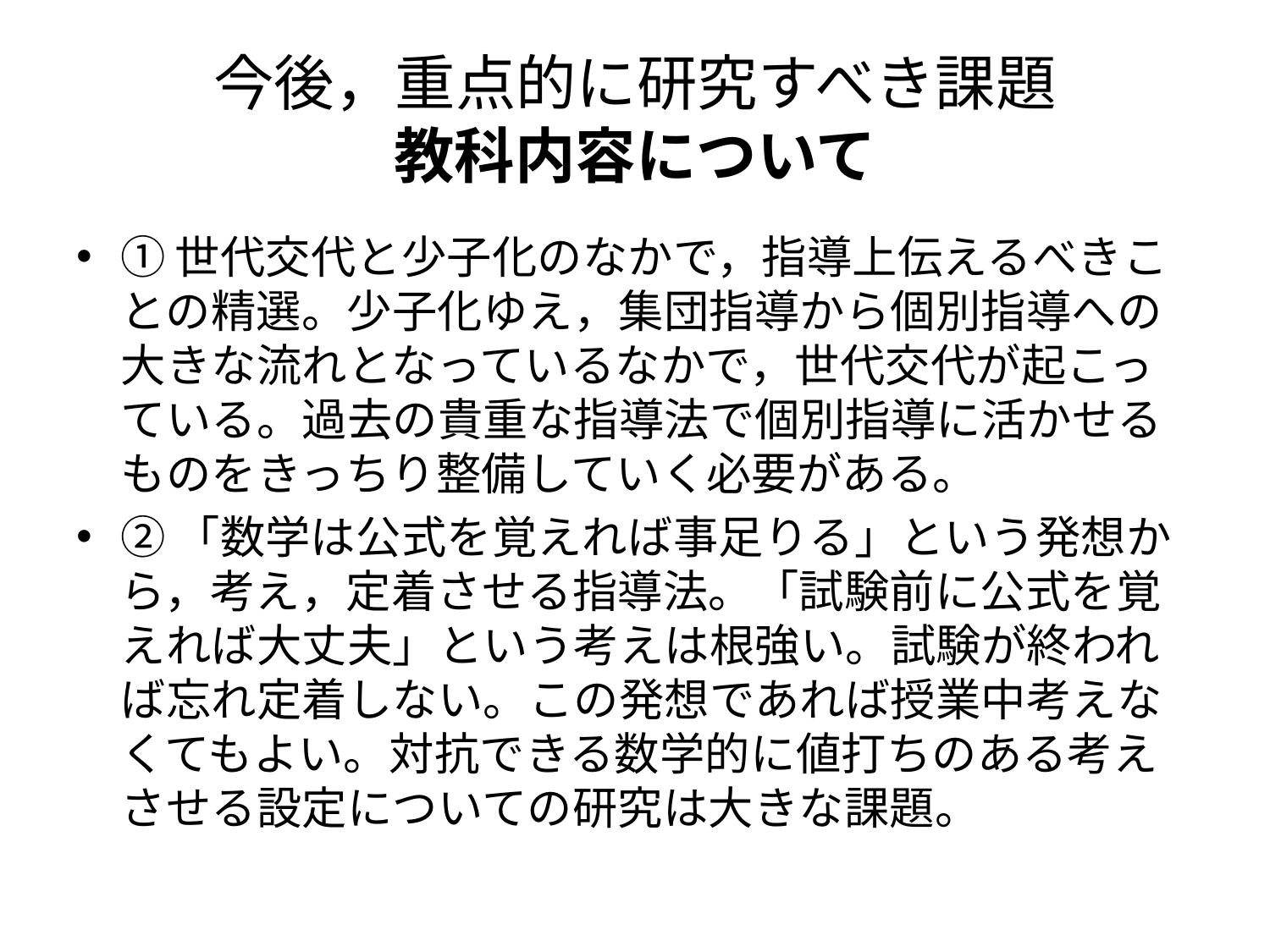

# 今後，重点的に研究すべき課題 教科内容について
①世代交代と少子化のなかで，指導上伝えるべきことの精選。少子化ゆえ，集団指導から個別指導への大きな流れとなっているなかで，世代交代が起こっている。過去の貴重な指導法で個別指導に活かせるものをきっちり整備していく必要がある。
②「数学は公式を覚えれば事足りる」という発想から，考え，定着させる指導法。「試験前に公式を覚えれば大丈夫」という考えは根強い。試験が終われば忘れ定着しない。この発想であれば授業中考えなくてもよい。対抗できる数学的に値打ちのある考えさせる設定についての研究は大きな課題。